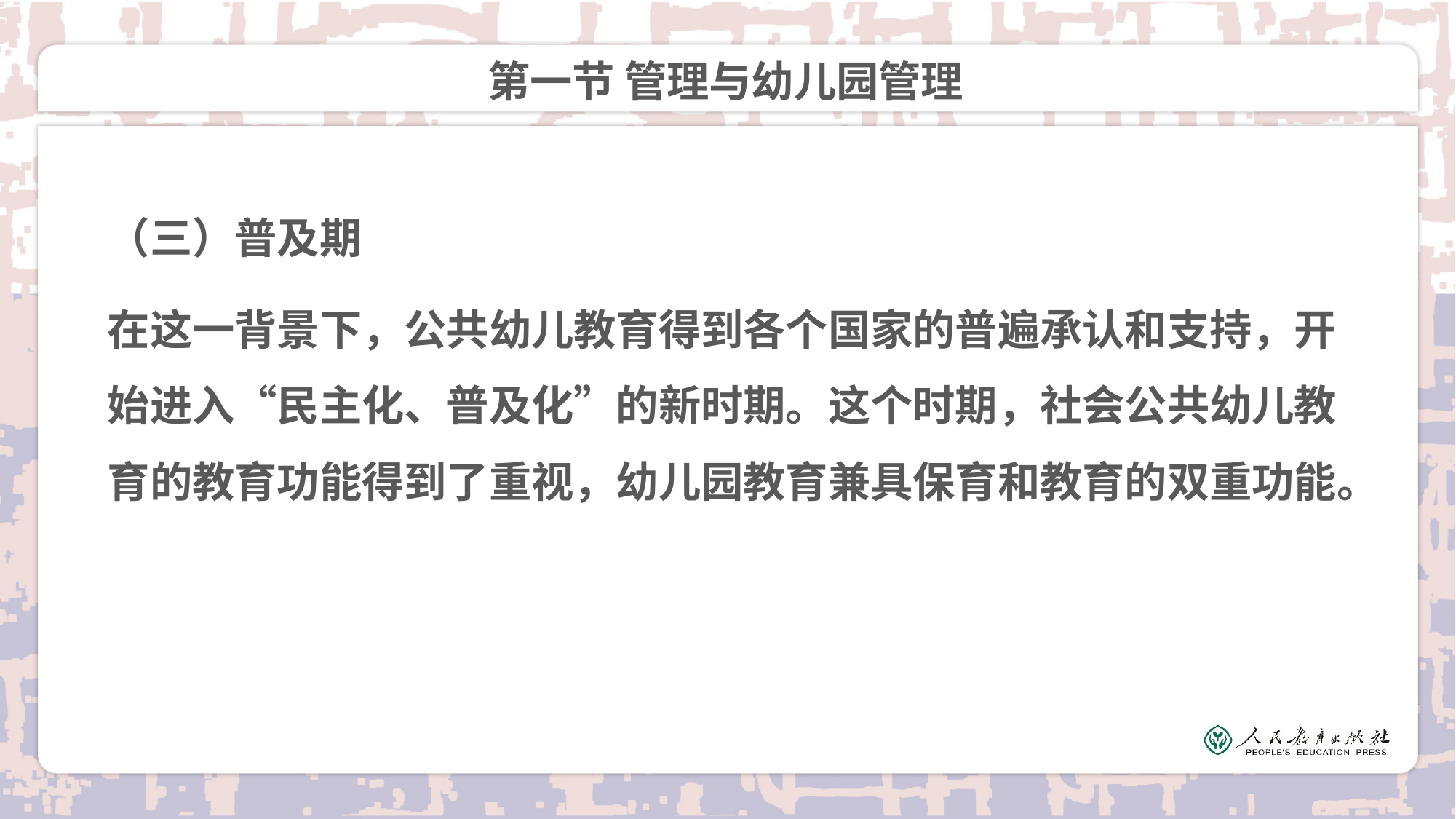

# 第一节 管理与幼儿园管理
（三）普及期
在这一背景下，公共幼儿教育得到各个国家的普遍承认和支持，开始进入“民主化、普及化”的新时期。这个时期，社会公共幼儿教育的教育功能得到了重视，幼儿园教育兼具保育和教育的双重功能。